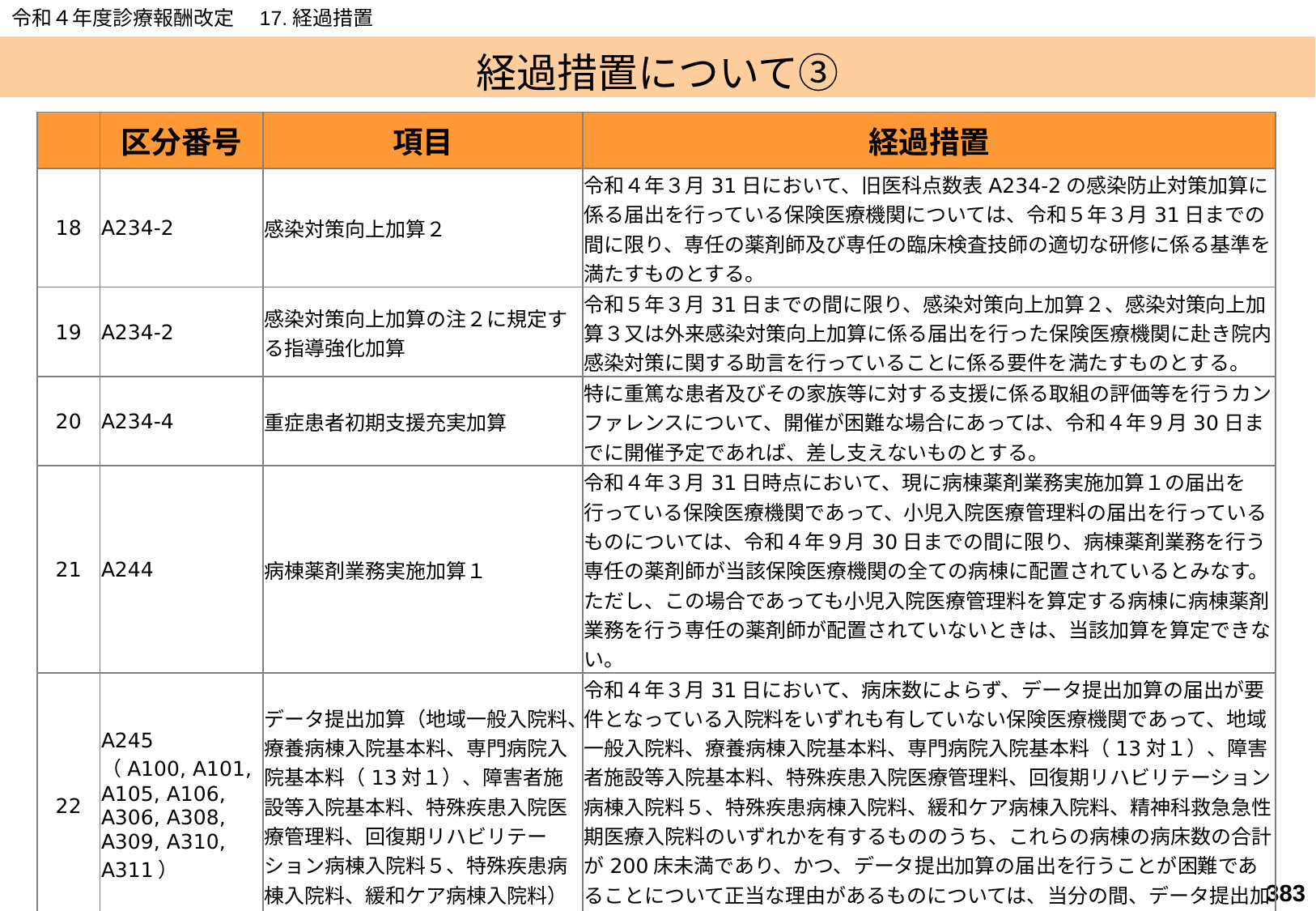

令和４年度診療報酬改定　17.経過措置
# 経過措置について③
|  | 区分番号 | 項目 | 経過措置 |
| --- | --- | --- | --- |
| 18 | A234-2 | 感染対策向上加算２ | 令和４年３月31日において、旧医科点数表A234-2の感染防止対策加算に係る届出を行っている保険医療機関については、令和５年３月31日までの間に限り、専任の薬剤師及び専任の臨床検査技師の適切な研修に係る基準を満たすものとする。 |
| 19 | A234-2 | 感染対策向上加算の注２に規定する指導強化加算 | 令和５年３月31日までの間に限り、感染対策向上加算２、感染対策向上加算３又は外来感染対策向上加算に係る届出を行った保険医療機関に赴き院内感染対策に関する助言を行っていることに係る要件を満たすものとする。 |
| 20 | A234-4 | 重症患者初期支援充実加算 | 特に重篤な患者及びその家族等に対する支援に係る取組の評価等を行うカンファレンスについて、開催が困難な場合にあっては、令和４年９月30日までに開催予定であれば、差し支えないものとする。 |
| 21 | A244 | 病棟薬剤業務実施加算１ | 令和４年３月31日時点において、現に病棟薬剤業務実施加算１の届出を行っている保険医療機関であって、小児入院医療管理料の届出を行っているものについては、令和４年９月30日までの間に限り、病棟薬剤業務を行う専任の薬剤師が当該保険医療機関の全ての病棟に配置されているとみなす。ただし、この場合であっても小児入院医療管理料を算定する病棟に病棟薬剤業務を行う専任の薬剤師が配置されていないときは、当該加算を算定できない。 |
| 22 | A245 （A100, A101, A105, A106, A306, A308, A309, A310, A311） | データ提出加算（地域一般入院料、療養病棟入院基本料、専門病院入院基本料（13対１）、障害者施設等入院基本料、特殊疾患入院医療管理料、回復期リハビリテーション病棟入院料５、特殊疾患病棟入院料、緩和ケア病棟入院料） | 令和４年３月31日において、病床数によらず、データ提出加算の届出が要件となっている入院料をいずれも有していない保険医療機関であって、地域一般入院料、療養病棟入院基本料、専門病院入院基本料（13対１）、障害者施設等入院基本料、特殊疾患入院医療管理料、回復期リハビリテーション病棟入院料５、特殊疾患病棟入院料、緩和ケア病棟入院料、精神科救急急性期医療入院料のいずれかを有するもののうち、これらの病棟の病床数の合計が200床未満であり、かつ、データ提出加算の届出を行うことが困難であることについて正当な理由があるものについては、当分の間、データ提出加算に係る要件を満たしているものとみなす。 |